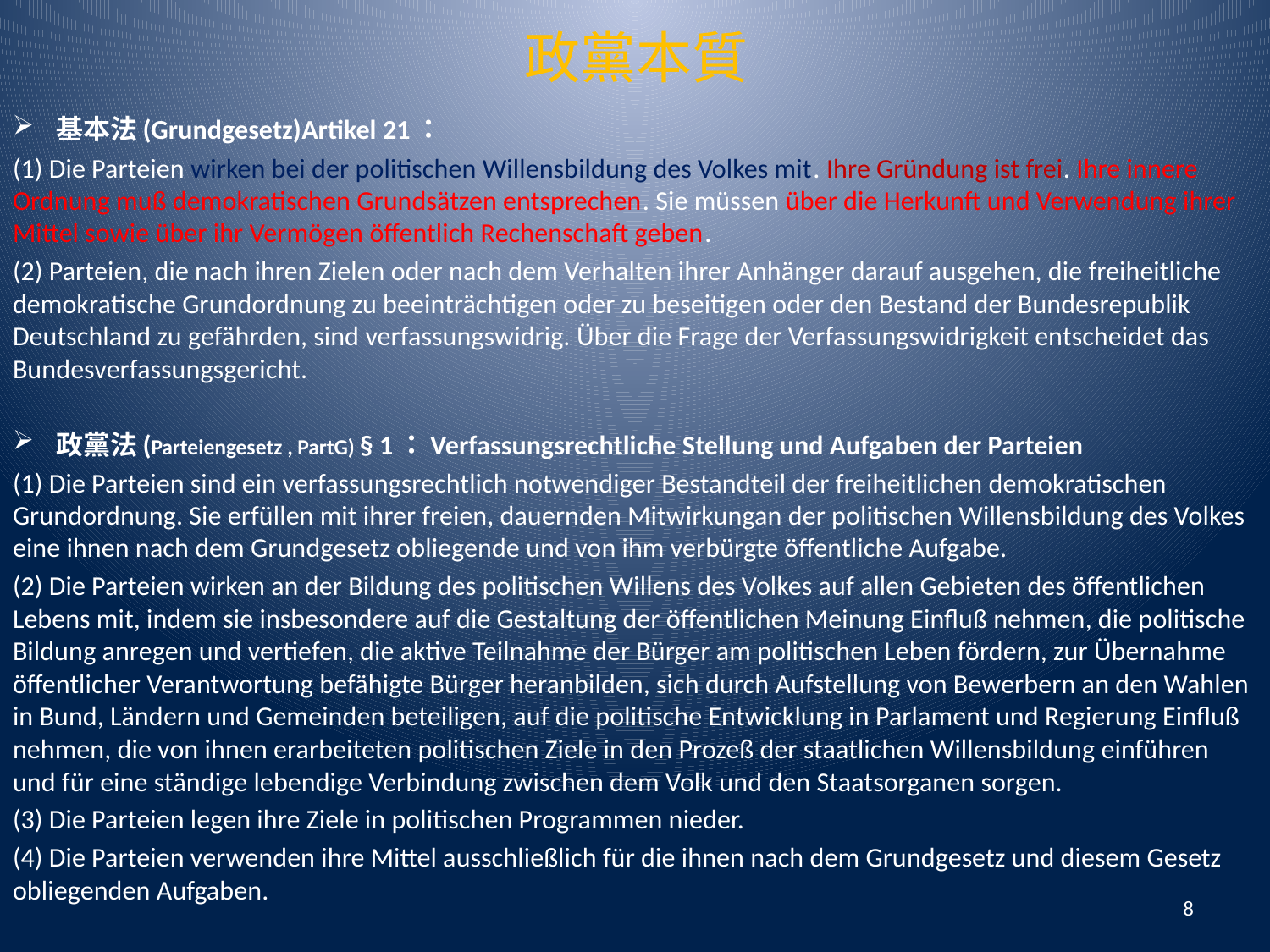

# 政黨本質
基本法(Grundgesetz)Artikel 21：
(1) Die Parteien wirken bei der politischen Willensbildung des Volkes mit. Ihre Gründung ist frei. Ihre innere Ordnung muß demokratischen Grundsätzen entsprechen. Sie müssen über die Herkunft und Verwendung ihrer Mittel sowie über ihr Vermögen öffentlich Rechenschaft geben.
(2) Parteien, die nach ihren Zielen oder nach dem Verhalten ihrer Anhänger darauf ausgehen, die freiheitliche demokratische Grundordnung zu beeinträchtigen oder zu beseitigen oder den Bestand der Bundesrepublik Deutschland zu gefährden, sind verfassungswidrig. Über die Frage der Verfassungswidrigkeit entscheidet das Bundesverfassungsgericht.

政黨法(Parteiengesetz , PartG) § 1：Verfassungsrechtliche Stellung und Aufgaben der Parteien
(1) Die Parteien sind ein verfassungsrechtlich notwendiger Bestandteil der freiheitlichen demokratischen Grundordnung. Sie erfüllen mit ihrer freien, dauernden Mitwirkungan der politischen Willensbildung des Volkes eine ihnen nach dem Grundgesetz obliegende und von ihm verbürgte öffentliche Aufgabe.
(2) Die Parteien wirken an der Bildung des politischen Willens des Volkes auf allen Gebieten des öffentlichen Lebens mit, indem sie insbesondere auf die Gestaltung der öffentlichen Meinung Einfluß nehmen, die politische Bildung anregen und vertiefen, die aktive Teilnahme der Bürger am politischen Leben fördern, zur Übernahme öffentlicher Verantwortung befähigte Bürger heranbilden, sich durch Aufstellung von Bewerbern an den Wahlen in Bund, Ländern und Gemeinden beteiligen, auf die politische Entwicklung in Parlament und Regierung Einfluß nehmen, die von ihnen erarbeiteten politischen Ziele in den Prozeß der staatlichen Willensbildung einführen und für eine ständige lebendige Verbindung zwischen dem Volk und den Staatsorganen sorgen.
(3) Die Parteien legen ihre Ziele in politischen Programmen nieder.
(4) Die Parteien verwenden ihre Mittel ausschließlich für die ihnen nach dem Grundgesetz und diesem Gesetz obliegenden Aufgaben.
8